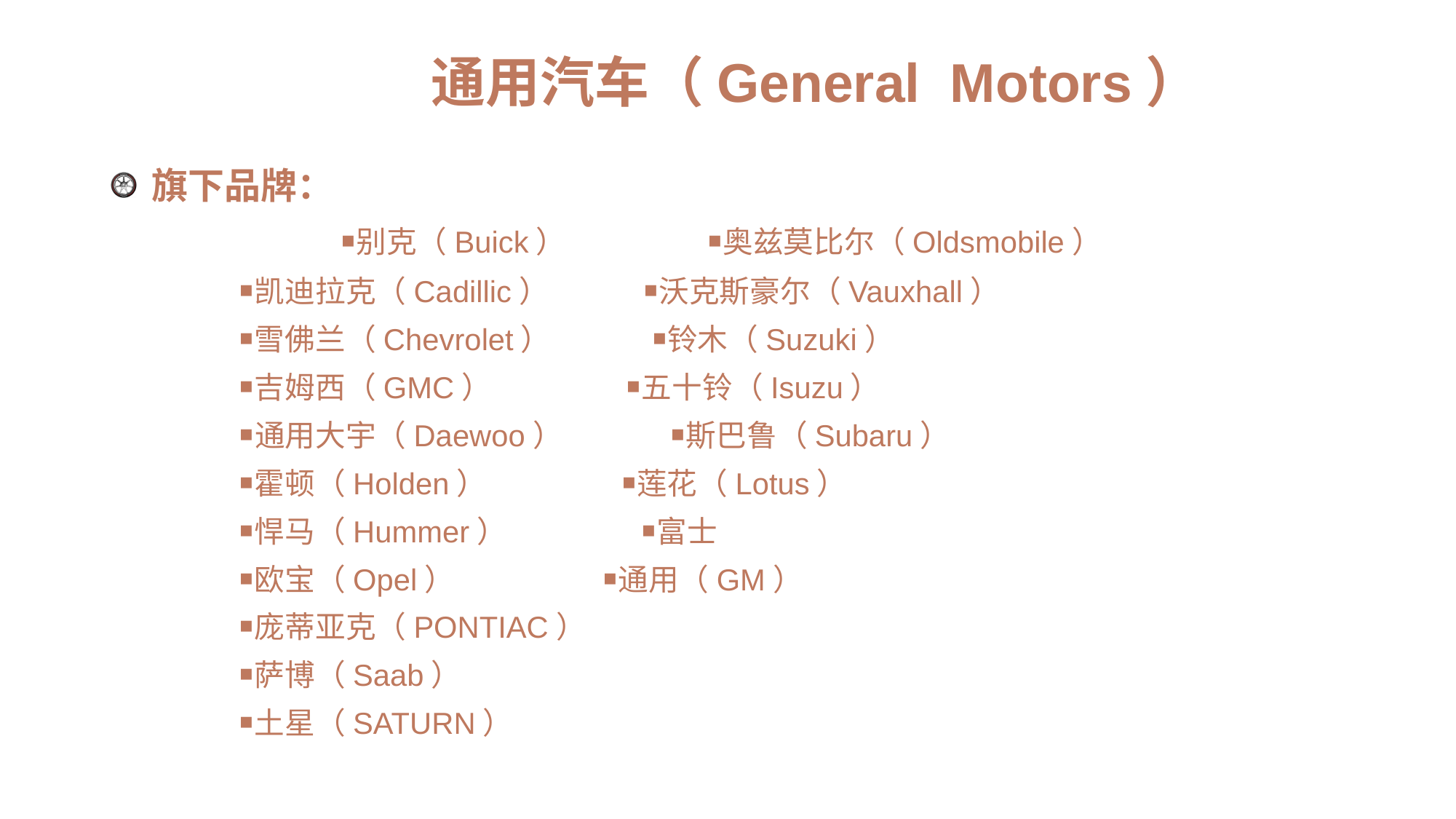

通用汽车（General  Motors）
旗下品牌：
                           ￭别克（Buick）                     ￭奥兹莫比尔（Oldsmobile）
                  ￭凯迪拉克（Cadillic）              ￭沃克斯豪尔（Vauxhall）
                  ￭雪佛兰（Chevrolet）               ￭铃木（Suzuki）
                  ￭吉姆西（GMC）                    ￭五十铃（Isuzu）
                  ￭通用大宇（Daewoo）                ￭斯巴鲁（Subaru）
                  ￭霍顿（Holden）                    ￭莲花（Lotus）
                  ￭悍马（Hummer）                    ￭富士
                  ￭欧宝（Opel）                      ￭通用（GM）
                  ￭庞蒂亚克（PONTIAC）
                  ￭萨博（Saab）
                  ￭土星（SATURN）